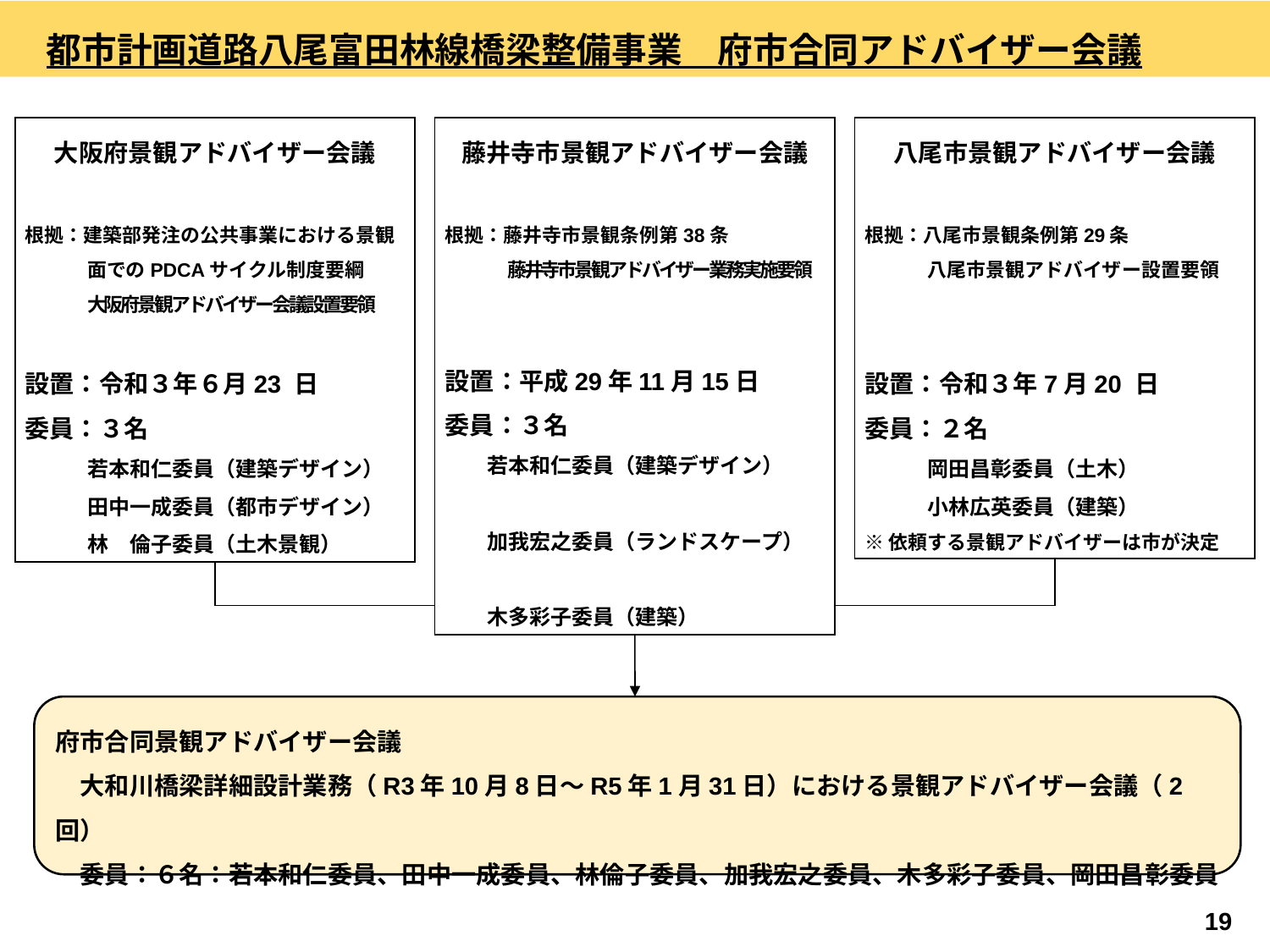

都市計画道路八尾富田林線橋梁整備事業　府市合同アドバイザー会議
大阪府景観アドバイザー会議

根拠：建築部発注の公共事業における景観面でのPDCAサイクル制度要綱
大阪府景観アドバイザー会議設置要領

設置：令和３年６月23 日
委員：３名
若本和仁委員（建築デザイン）
田中一成委員（都市デザイン）
林　倫子委員（土木景観）
藤井寺市景観アドバイザー会議

根拠：藤井寺市景観条例第38条
藤井寺市景観アドバイザー業務実施要領

設置：平成29年11月15日
委員：３名
　　若本和仁委員（建築デザイン）
　　加我宏之委員（ランドスケープ）
　　木多彩子委員（建築）
八尾市景観アドバイザー会議

根拠：八尾市景観条例第29条
八尾市景観アドバイザー設置要領

設置：令和３年7月20 日
委員：２名
岡田昌彰委員（土木）
小林広英委員（建築）
※依頼する景観アドバイザーは市が決定

府市合同景観アドバイザー会議
　大和川橋梁詳細設計業務（R3年10月8日～R5年1月31日）における景観アドバイザー会議（2回）
　委員：６名：若本和仁委員、田中一成委員、林倫子委員、加我宏之委員、木多彩子委員、岡田昌彰委員

19